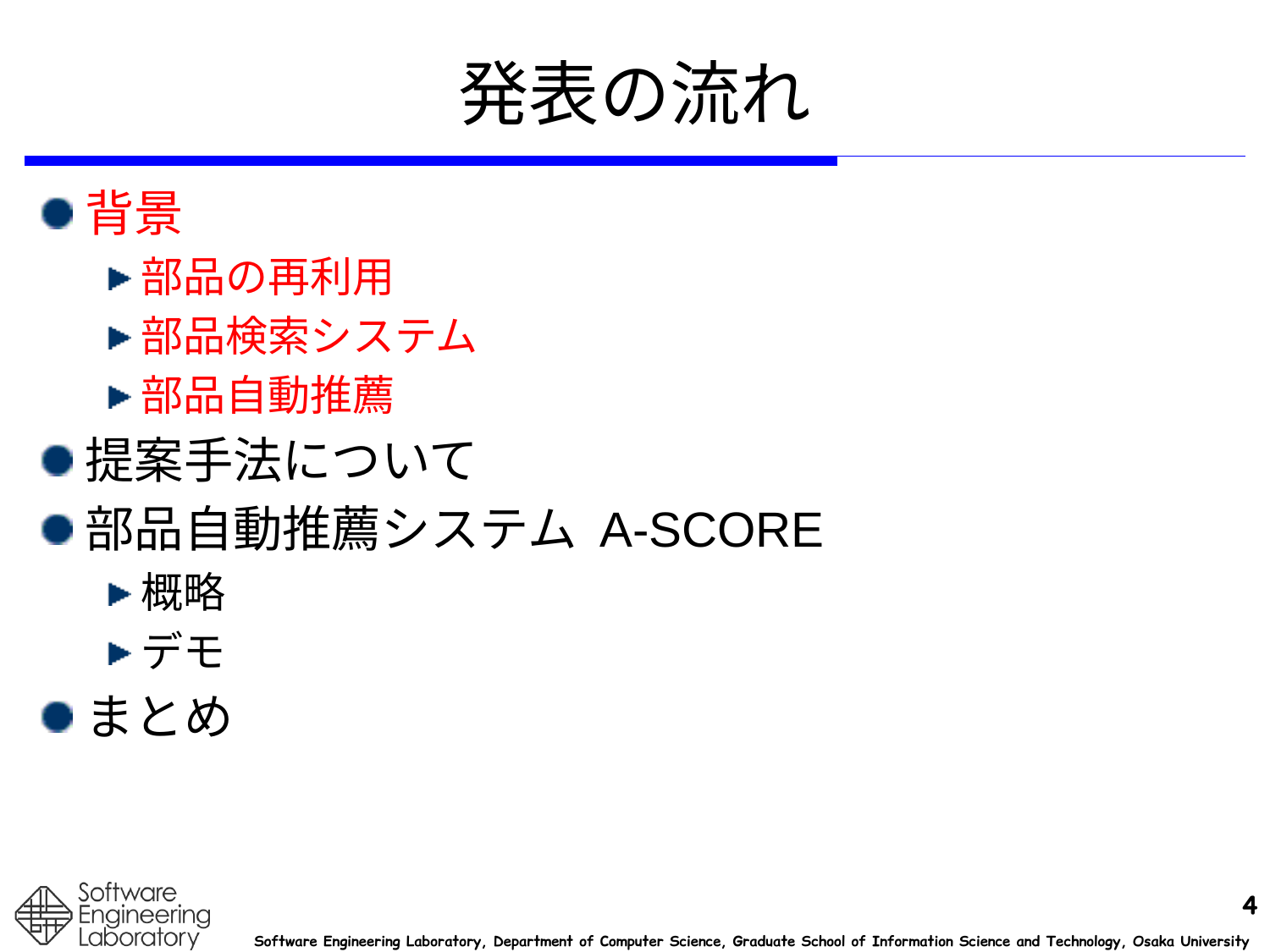

# 発表の流れ
背景
部品の再利用
部品検索システム
部品自動推薦
提案手法について
部品自動推薦システム A-SCORE
概略
デモ
まとめ